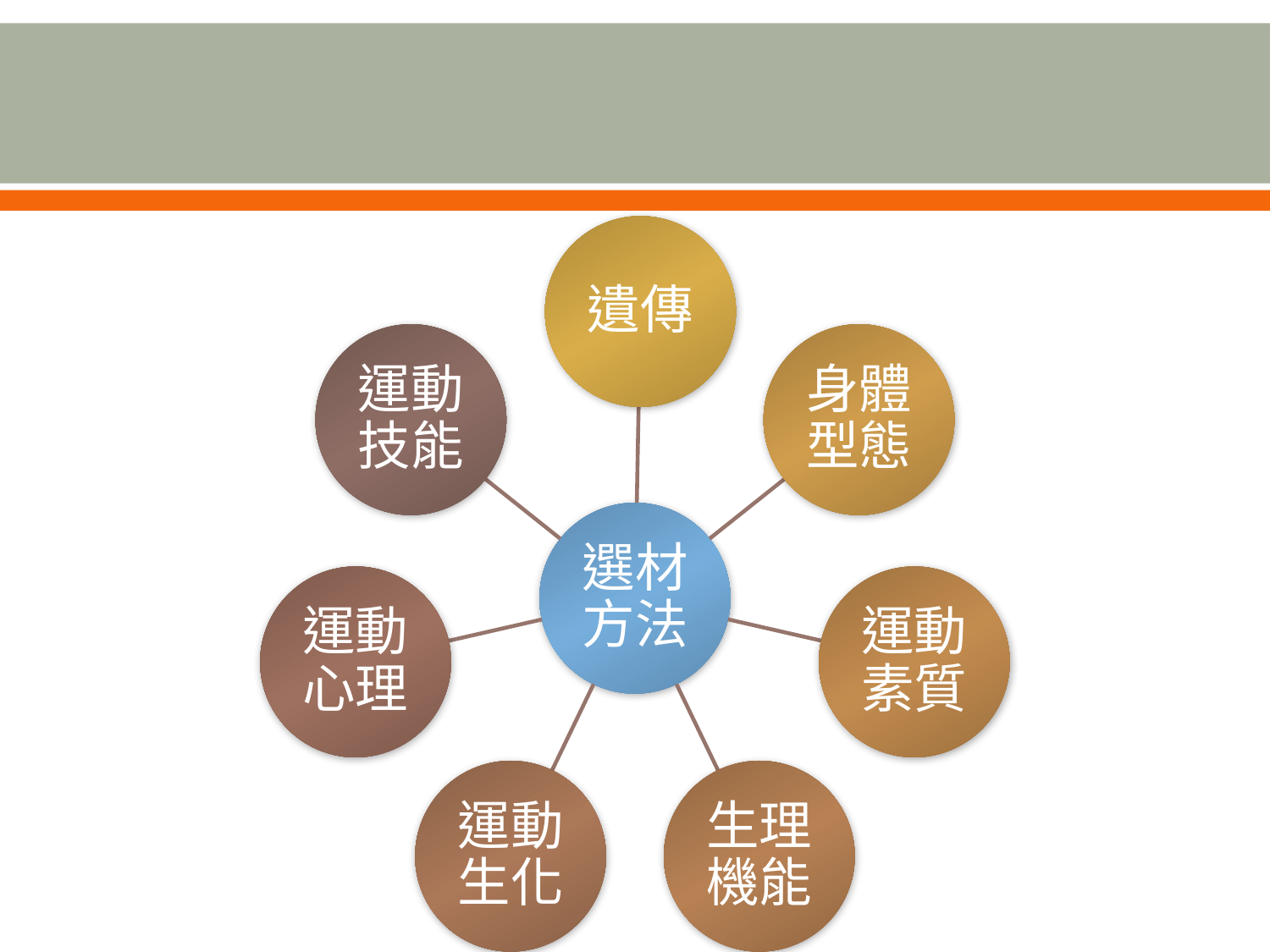

選材方法

遺傳

身體型態

運動素質

生理機能

運動生化

運動心理

運動技能